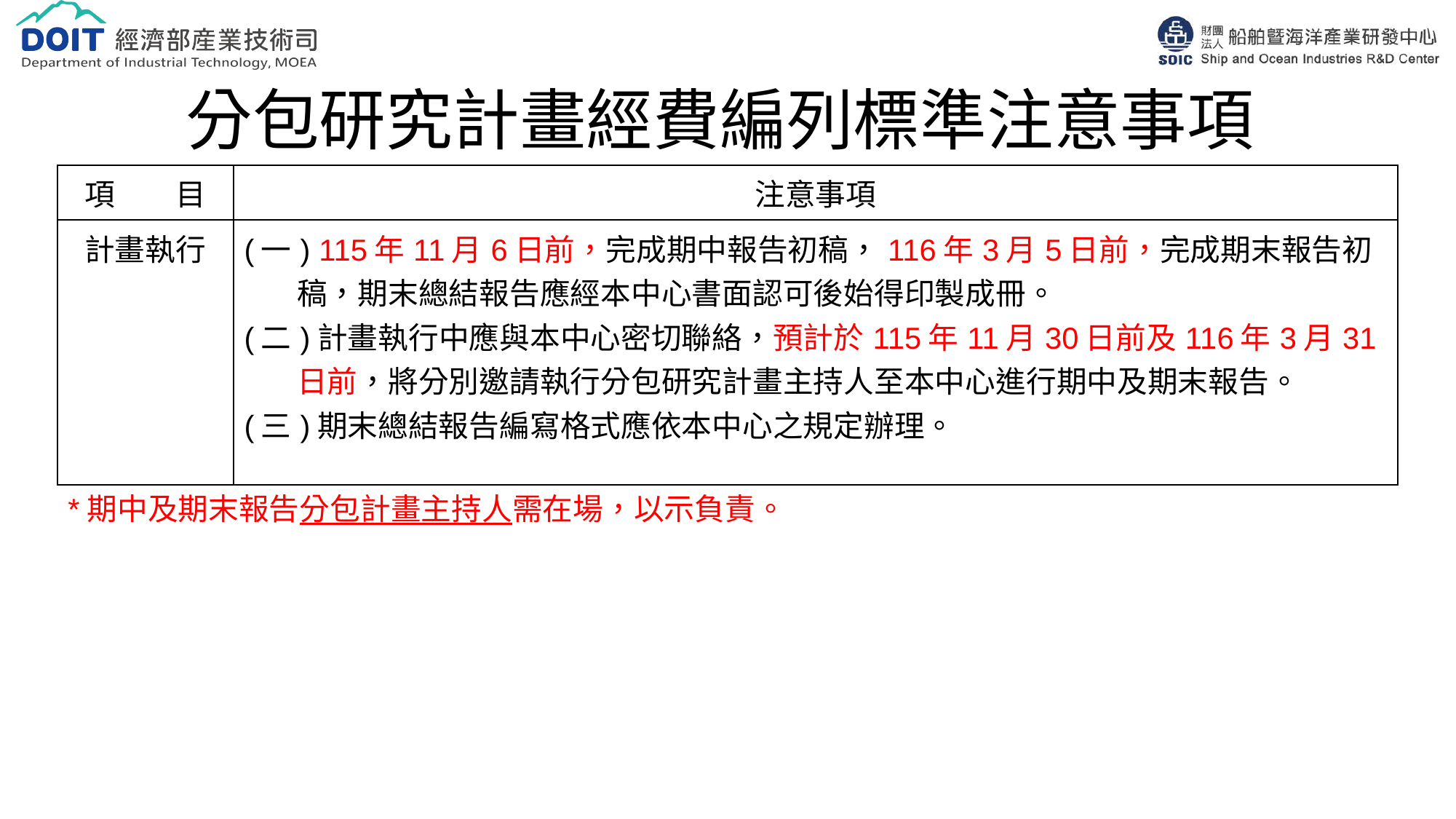

# 分包研究計畫經費編列標準注意事項
| 項　　目 | 注意事項 |
| --- | --- |
| 計畫執行 | (一) 115年11月6日前，完成期中報告初稿，116年3月5日前，完成期末報告初稿，期末總結報告應經本中心書面認可後始得印製成冊。 (二)計畫執行中應與本中心密切聯絡，預計於115年11月30日前及116年3月31日前，將分別邀請執行分包研究計畫主持人至本中心進行期中及期末報告。 (三)期末總結報告編寫格式應依本中心之規定辦理。 |
*期中及期末報告分包計畫主持人需在場，以示負責。